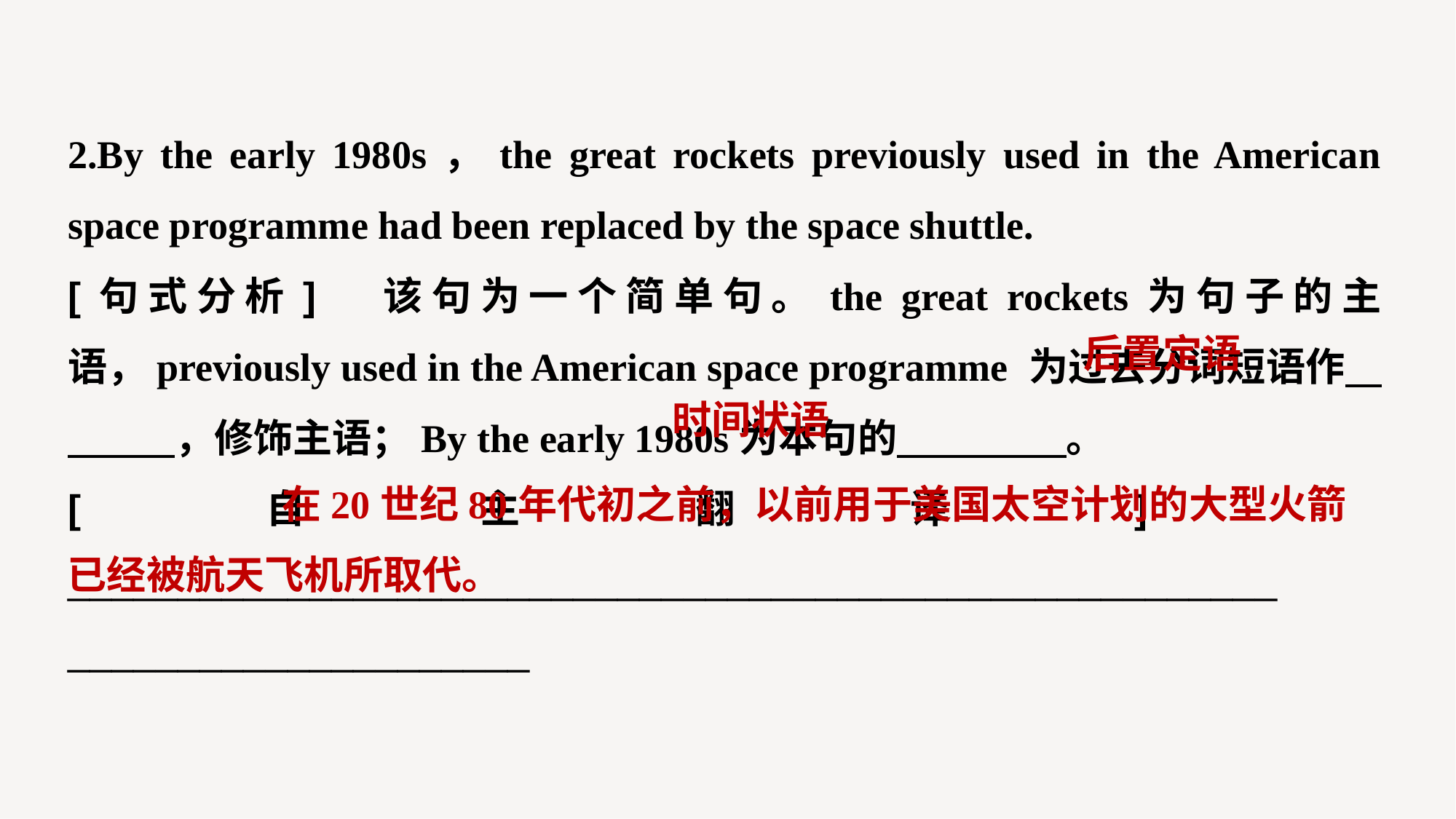

2.By the early 1980s，the great rockets previously used in the American space programme had been replaced by the space shuttle.
[句式分析]　该句为一个简单句。the great rockets为句子的主语，previously used in the American space programme 为过去分词短语作                 ，修饰主语；By the early 1980s为本句的                   。
[自主翻译]　_______________________________________________________
_____________________
后置定语
时间状语
                       在20世纪80年代初之前，以前用于美国太空计划的大型火箭已经被航天飞机所取代。